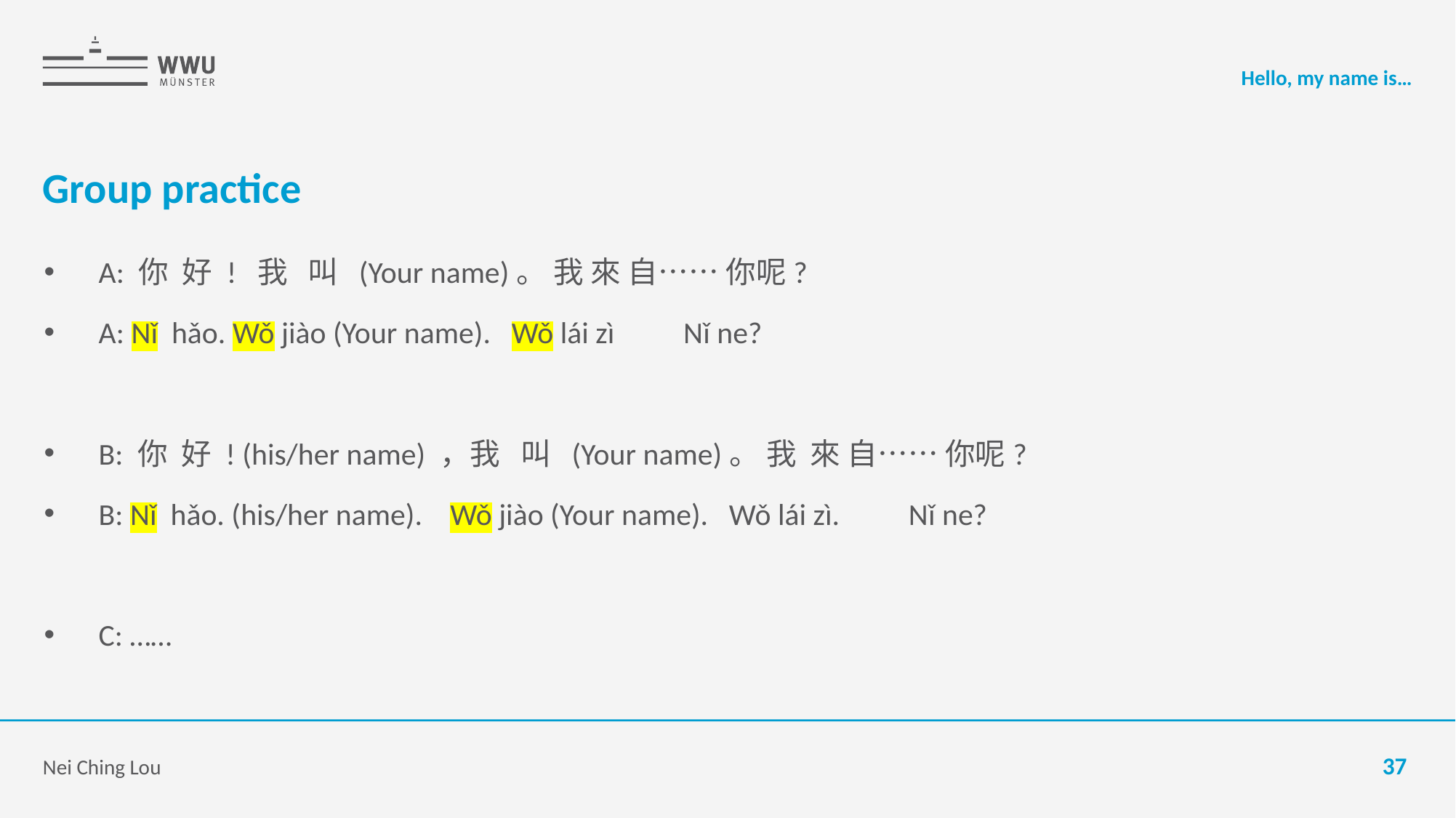

Hello, my name is…
# Group practice
A: 你  好 !  我   叫  (Your name)。 我 來 自⋯⋯ 你呢?
A: Nǐ  hǎo. Wǒ jiào (Your name).   Wǒ lái zì          Nǐ ne?

B: 你  好 ! (his/her name) ，我   叫  (Your name)。 我  來 自⋯⋯ 你呢?
B: Nǐ  hǎo. (his/her name).    Wǒ jiào (Your name).   Wǒ lái zì.          Nǐ ne?

C: ……

Nei Ching Lou
37